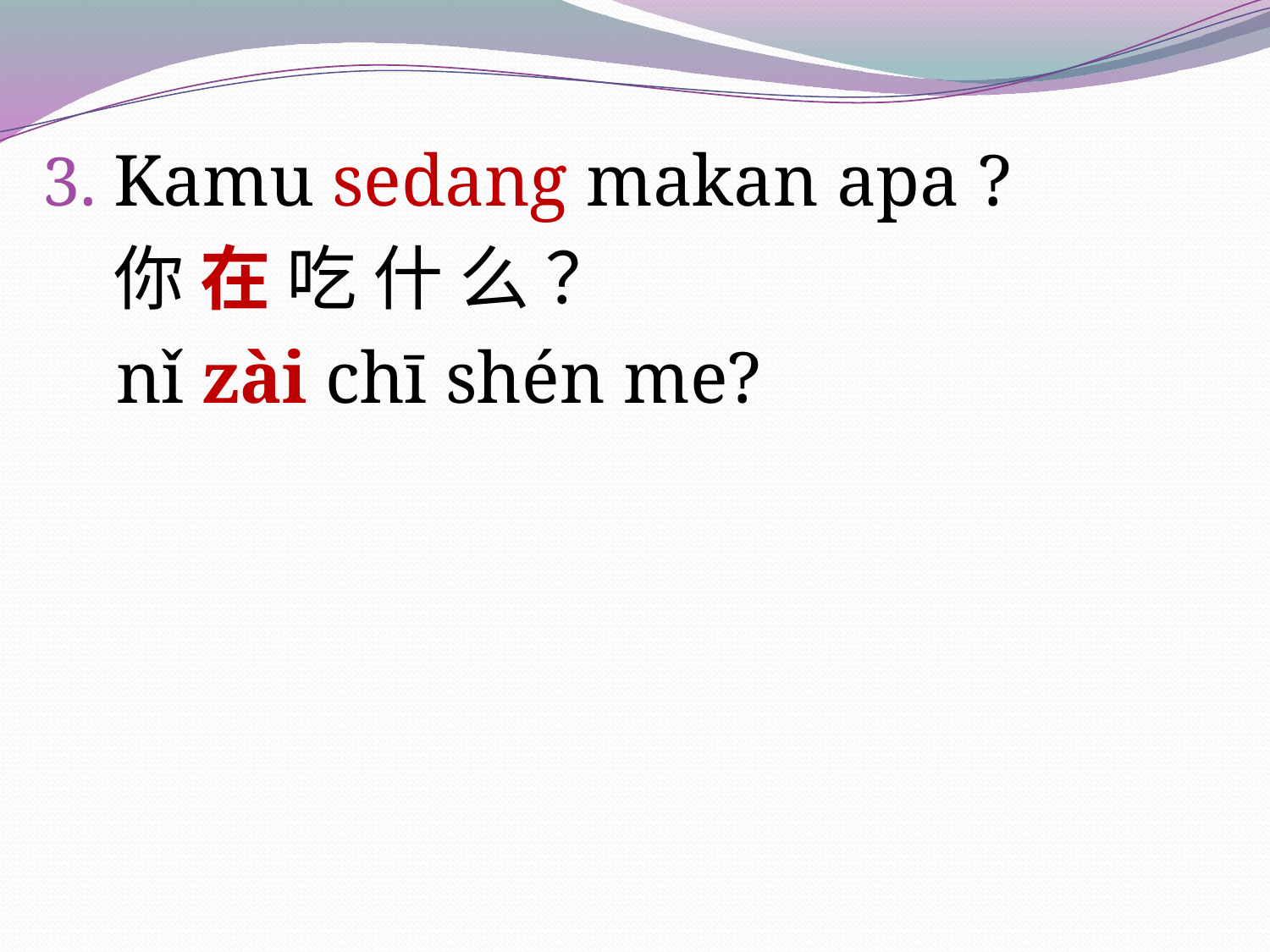

Kamu sedang makan apa ?
	你 在 吃 什 么 ？
nǐ zài chī shén me?